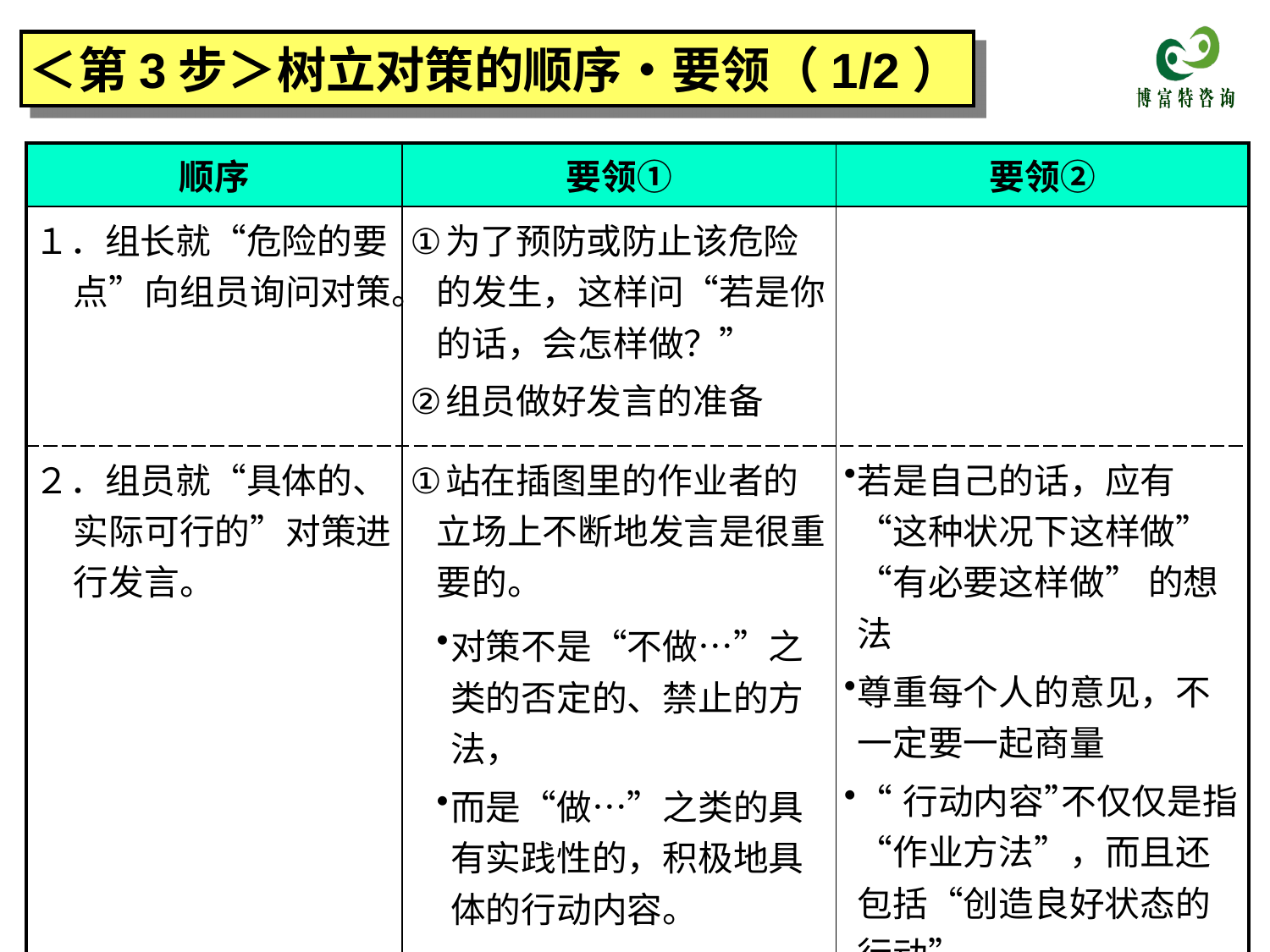

＜第3步＞树立对策的顺序・要领（1/2）
| 顺序 | 要领① | 要领② |
| --- | --- | --- |
| １．组长就“危险的要点”向组员询问对策。 | 为了预防或防止该危险的发生，这样问“若是你的话，会怎样做？” 组员做好发言的准备 |  |
| ２．组员就“具体的、实际可行的”对策进行发言。 | 站在插图里的作业者的立场上不断地发言是很重要的。 | 若是自己的话，应有“这种状况下这样做”“有必要这样做” 的想法 尊重每个人的意见，不一定要一起商量 “行动内容”不仅仅是指“作业方法”，而且还包括“创造良好状态的行动” 也可以是很严格的对策 |
|  | 对策不是“不做…”之类的否定的、禁止的方法， 而是“做…”之类的具有实践性的，积极地具体的行动内容。 |  |
|  | 记录员将发言记录到报告用纸上。 |  |